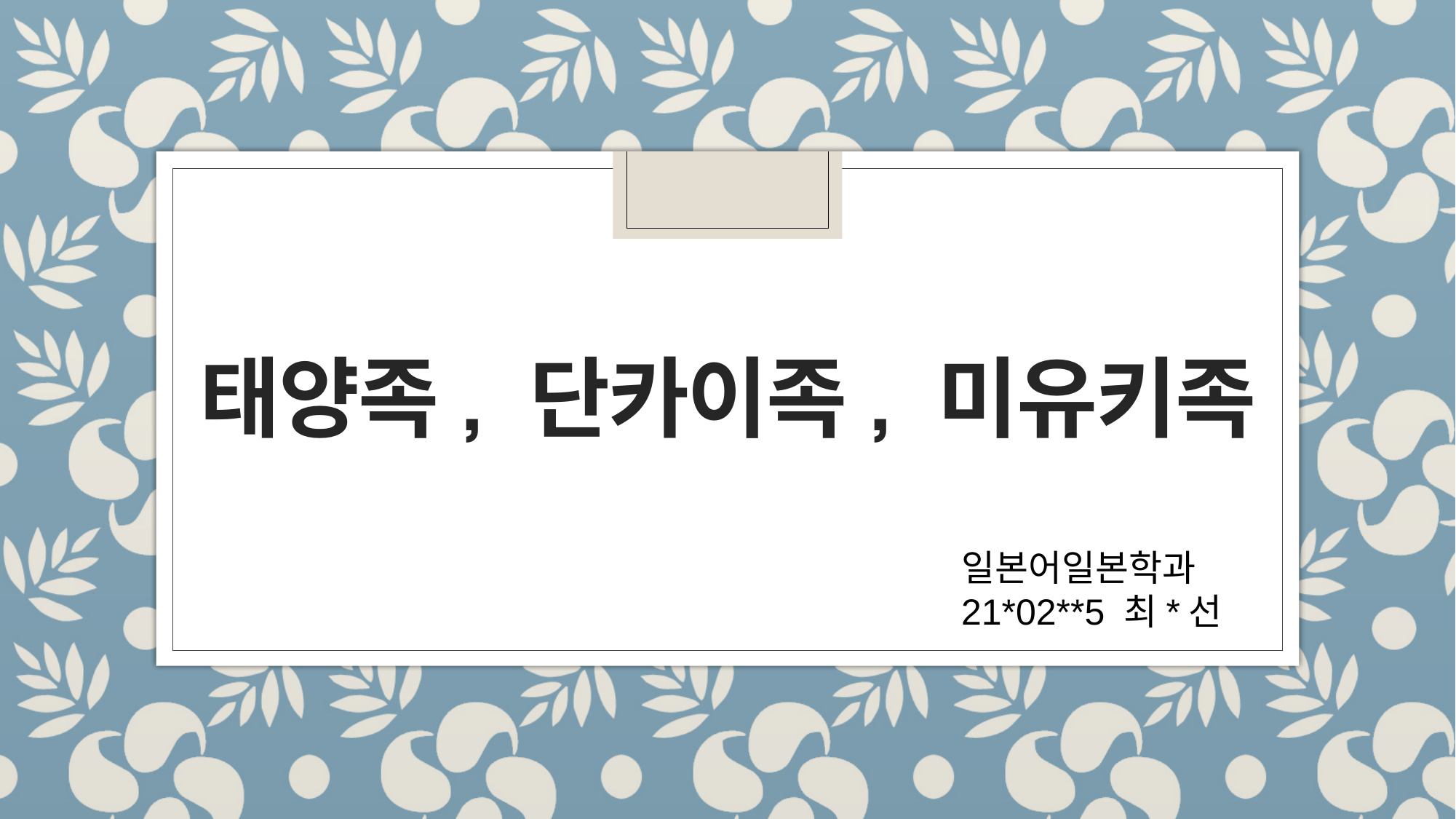

# 태양족, 단카이족, 미유키족
일본어일본학과
21*02**5 최*선